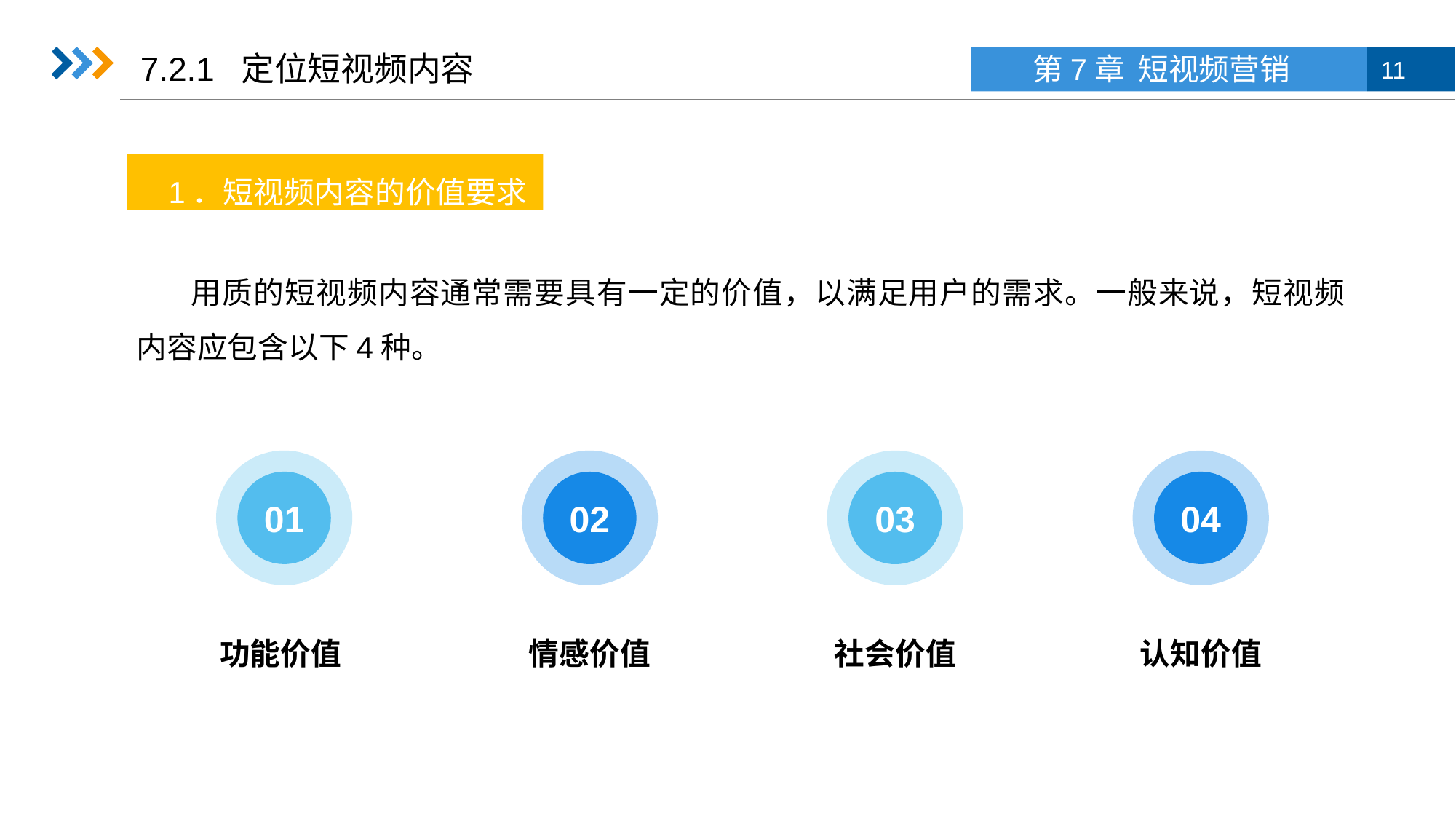

7.2.1  定位短视频内容
1．短视频内容的价值要求
用质的短视频内容通常需要具有一定的价值，以满足用户的需求。一般来说，短视频内容应包含以下4种。

01
功能价值

02
情感价值

03
社会价值

04
认知价值